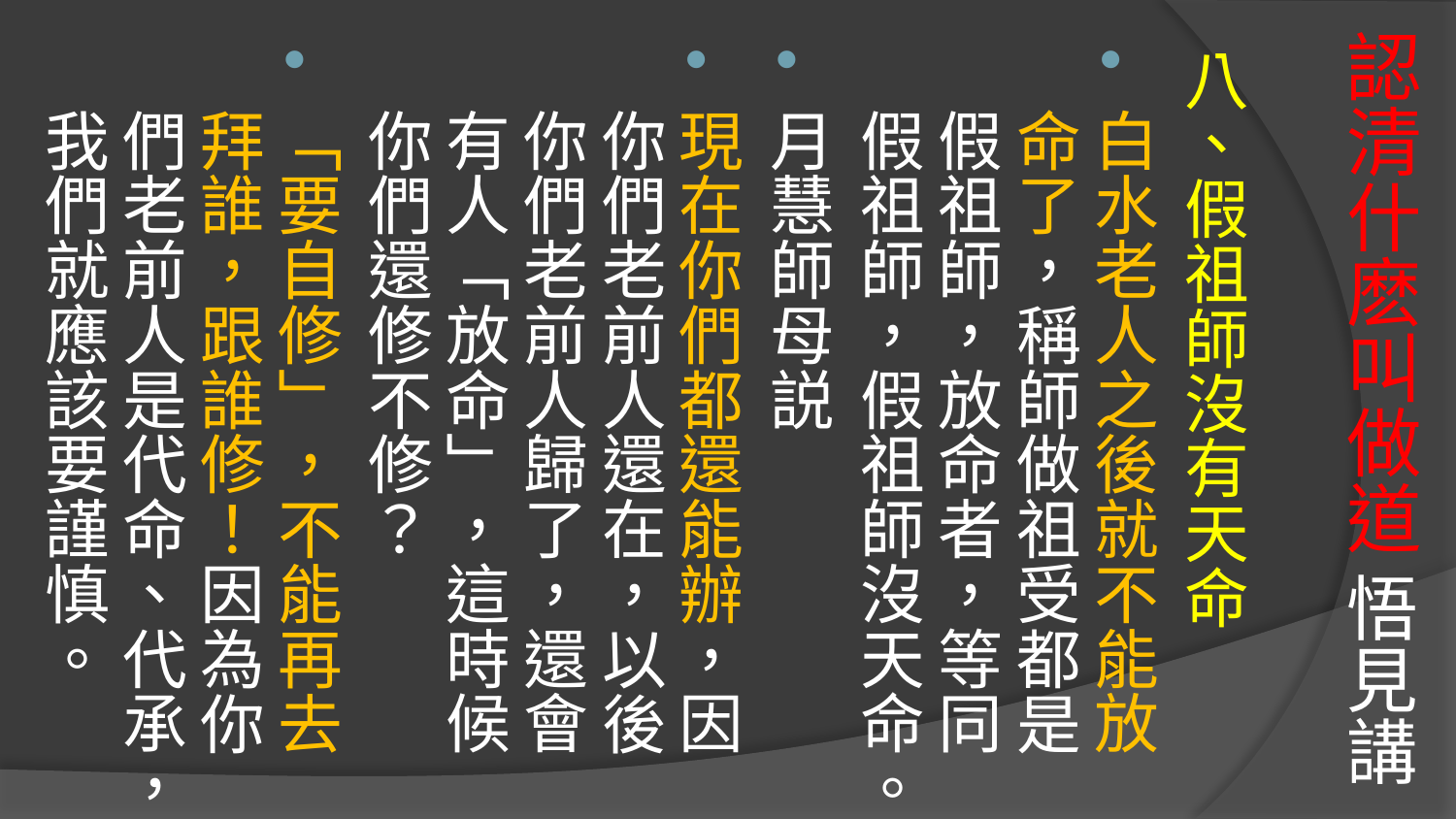

# 認清什麽叫做道 悟見講
八、假祖師沒有天命
白水老人之後就不能放命了，稱師做祖受都是假祖師，放命者，等同假祖師，假祖師沒天命。
月慧師母説
現在你們都還能辦，因你們老前人還在，以後你們老前人歸了，還會有人「放命」，這時候你們還修不修？
「要自修」，不能再去拜誰，跟誰修！因為你們老前人是代命、代承，我們就應該要謹慎。